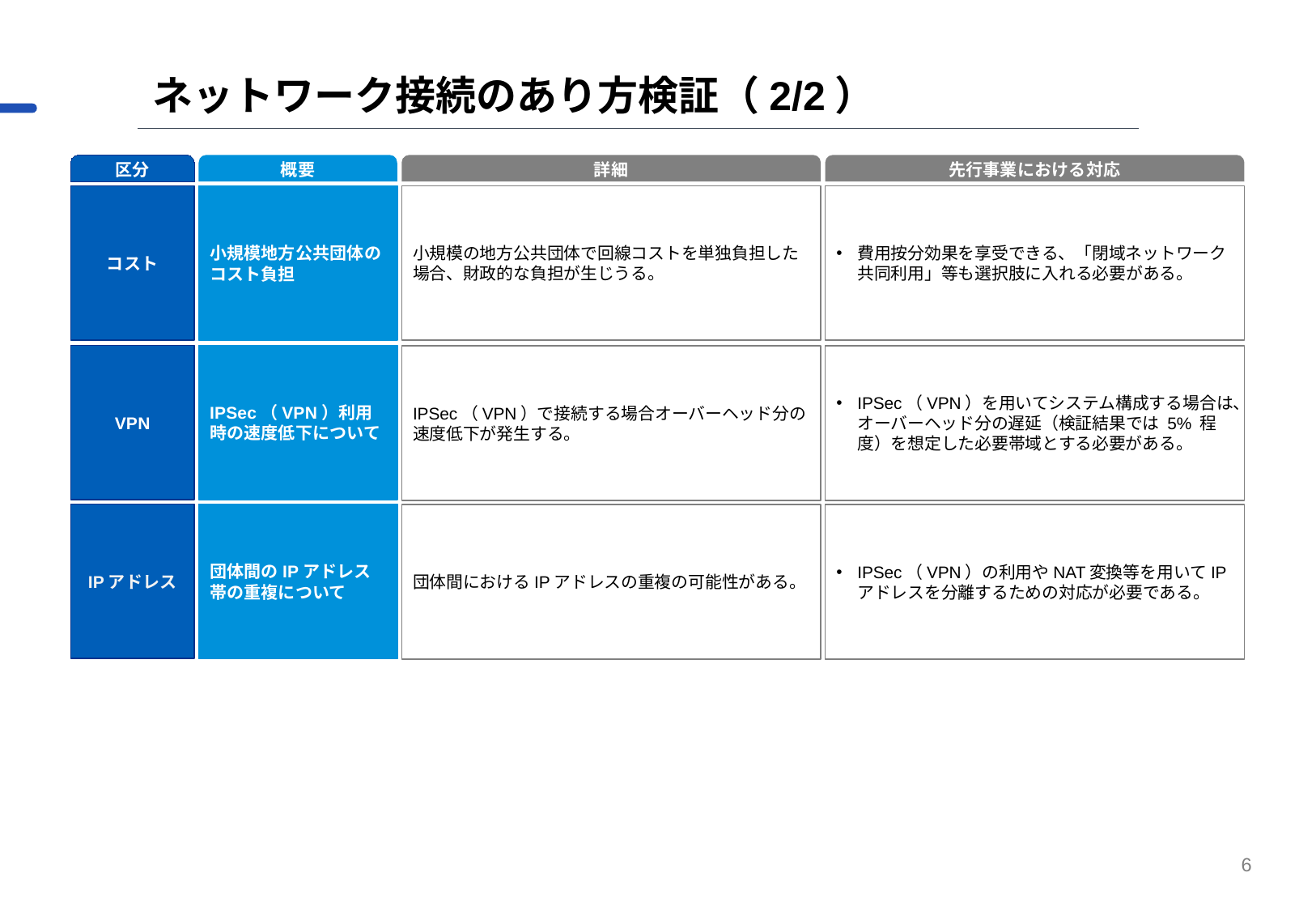

ネットワーク接続のあり方検証（2/2）
区分
概要
詳細
先行事業における対応
コスト
小規模地方公共団体のコスト負担
小規模の地方公共団体で回線コストを単独負担した場合、財政的な負担が生じうる。
費用按分効果を享受できる、「閉域ネットワーク共同利用」等も選択肢に入れる必要がある。
VPN
IPSec（VPN）利用時の速度低下について
IPSec（VPN）で接続する場合オーバーヘッド分の速度低下が発生する。
IPSec（VPN）を用いてシステム構成する場合は、オーバーヘッド分の遅延（検証結果では 5% 程度）を想定した必要帯域とする必要がある。
IPアドレス
団体間のIPアドレス帯の重複について
団体間におけるIPアドレスの重複の可能性がある。
IPSec（VPN）の利用やNAT変換等を用いてIPアドレスを分離するための対応が必要である。
6